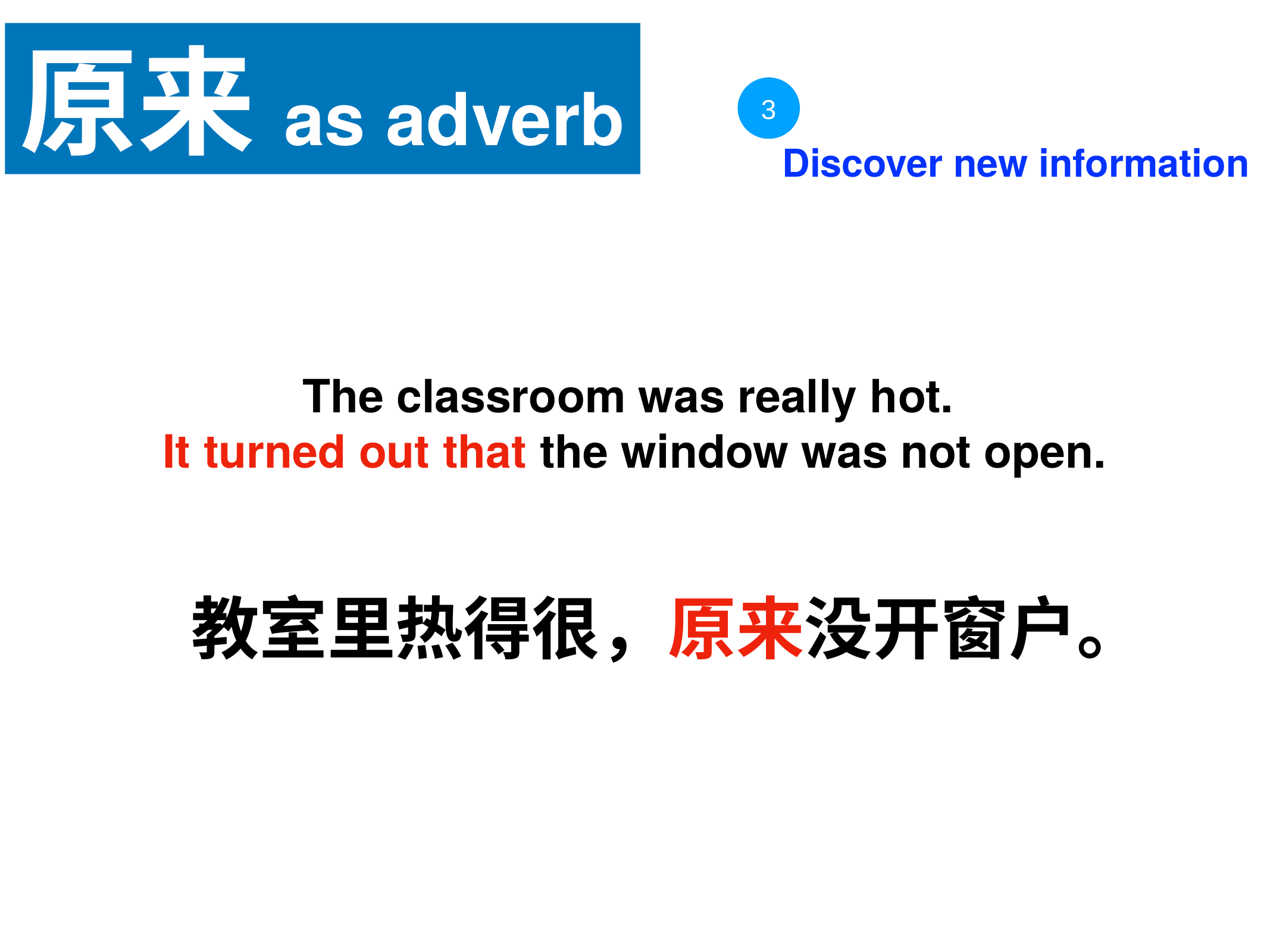

原来as adverb
3
Discover new information
The classroom was really hot.
It turned out that the window was not open.
教室里热得很，原来没开窗户。